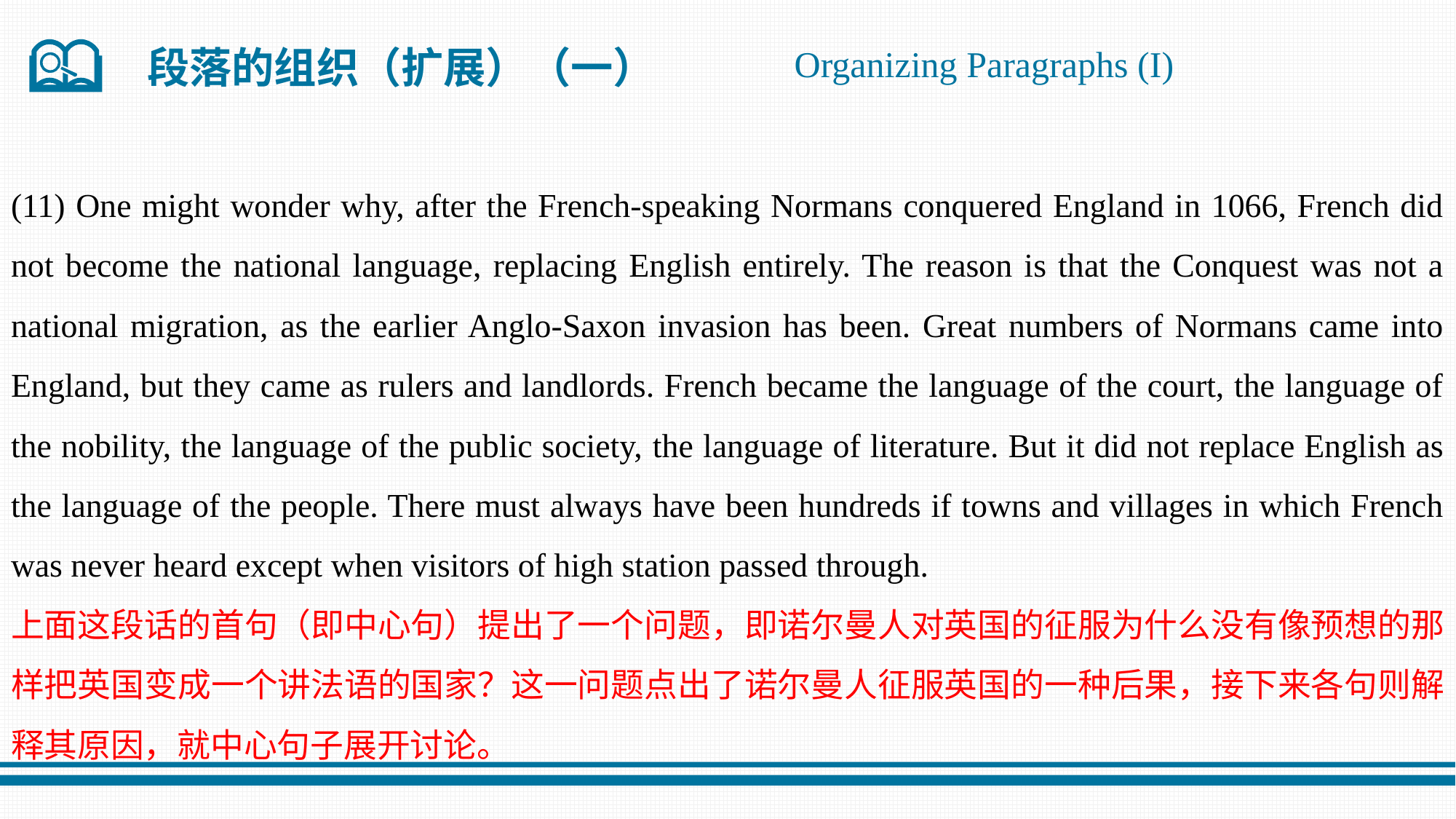

Organizing Paragraphs (I)
段落的组织（扩展）（一）
(11) One might wonder why, after the French-speaking Normans conquered England in 1066, French did not become the national language, replacing English entirely. The reason is that the Conquest was not a national migration, as the earlier Anglo-Saxon invasion has been. Great numbers of Normans came into England, but they came as rulers and landlords. French became the language of the court, the language of the nobility, the language of the public society, the language of literature. But it did not replace English as the language of the people. There must always have been hundreds if towns and villages in which French was never heard except when visitors of high station passed through.
上面这段话的首句（即中心句）提出了一个问题，即诺尔曼人对英国的征服为什么没有像预想的那样把英国变成一个讲法语的国家？这一问题点出了诺尔曼人征服英国的一种后果，接下来各句则解释其原因，就中心句子展开讨论。